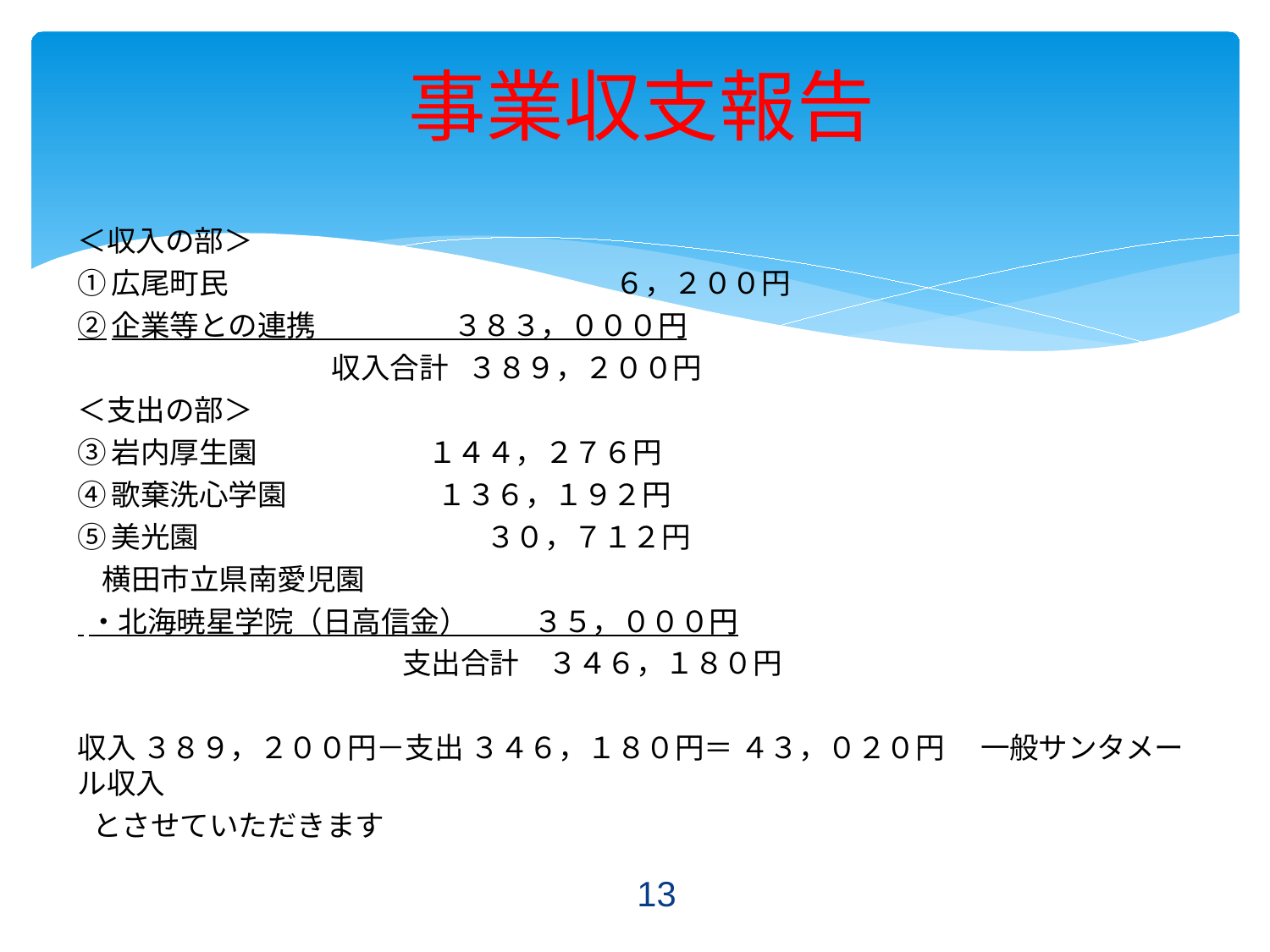

# 事業収支報告
＜収入の部＞
①広尾町民　　　　　　　　　　　　　 ６，２００円
②企業等との連携            　　３８３，０００円
　　　　　　            収入合計   ３８９，２００円
＜支出の部＞
③岩内厚生園 　　                １４４，２７６円
④歌棄洗心学園　　              １３６，１９２円
⑤美光園　　　　　　                 ３０，７１２円
   横田市立県南愛児園
 ・北海暁星学院（日高信金）　　 ３５，０００円
　　　　　　　　　     　支出合計　３４６，１８０円

収入 ３８９，２００円－支出 ３４６，１８０円＝ ４３，０２０円 　一般サンタメール収入
とさせていただきます
　13